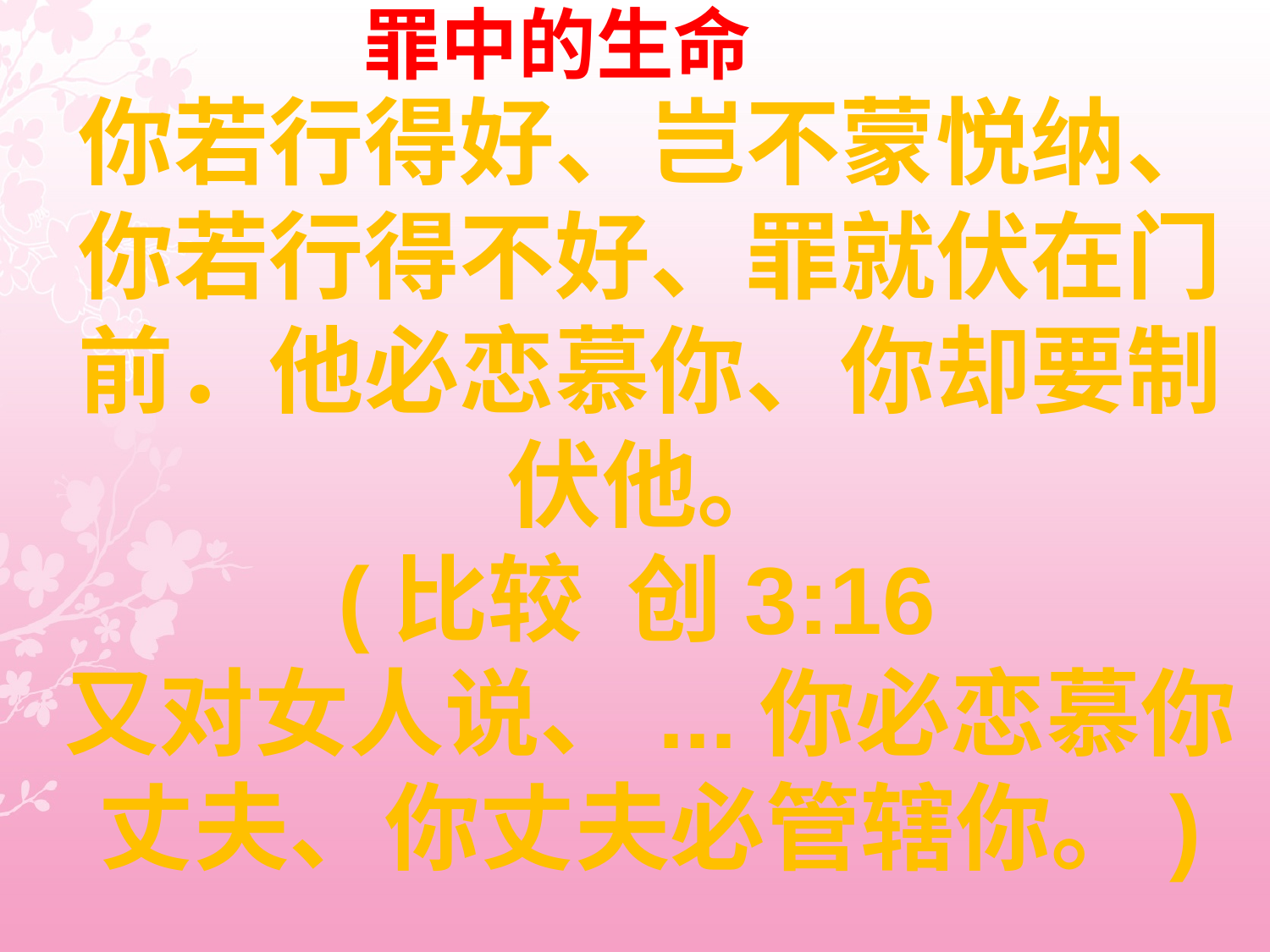

罪中的生命
你若行得好、岂不蒙悦纳、你若行得不好、罪就伏在门前．他必恋慕你、你却要制伏他。
(比较  创3:16
又对女人说、...你必恋慕你丈夫、你丈夫必管辖你。)